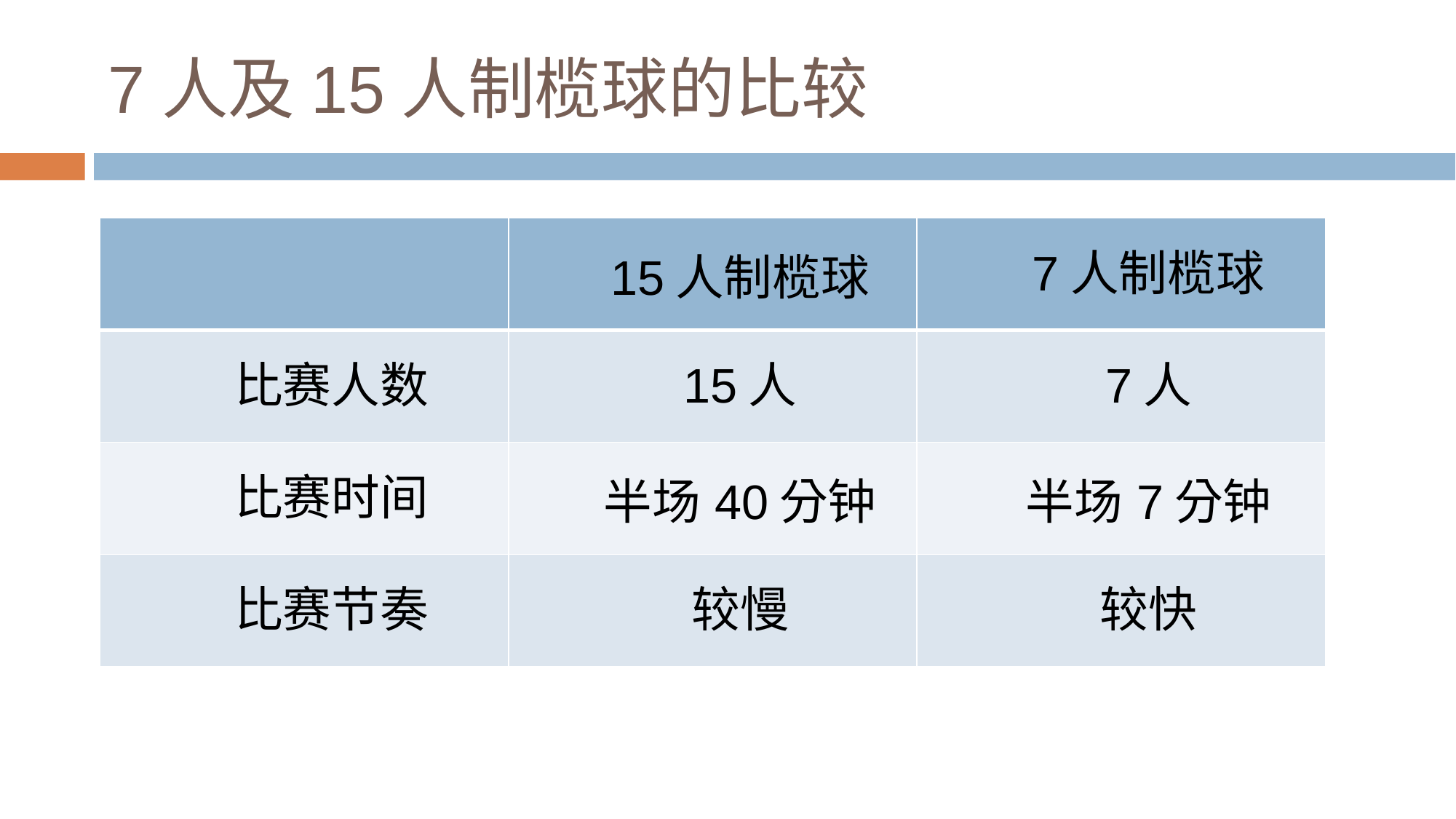

# 7人及15人制榄球的比较
|  | 15人制榄球 | 7人制榄球 |
| --- | --- | --- |
| 比赛人数 | 15人 | 7人 |
| 比赛时间 | 半场40分钟 | 半场7分钟 |
| 比赛节奏 | 较慢 | 较快 |